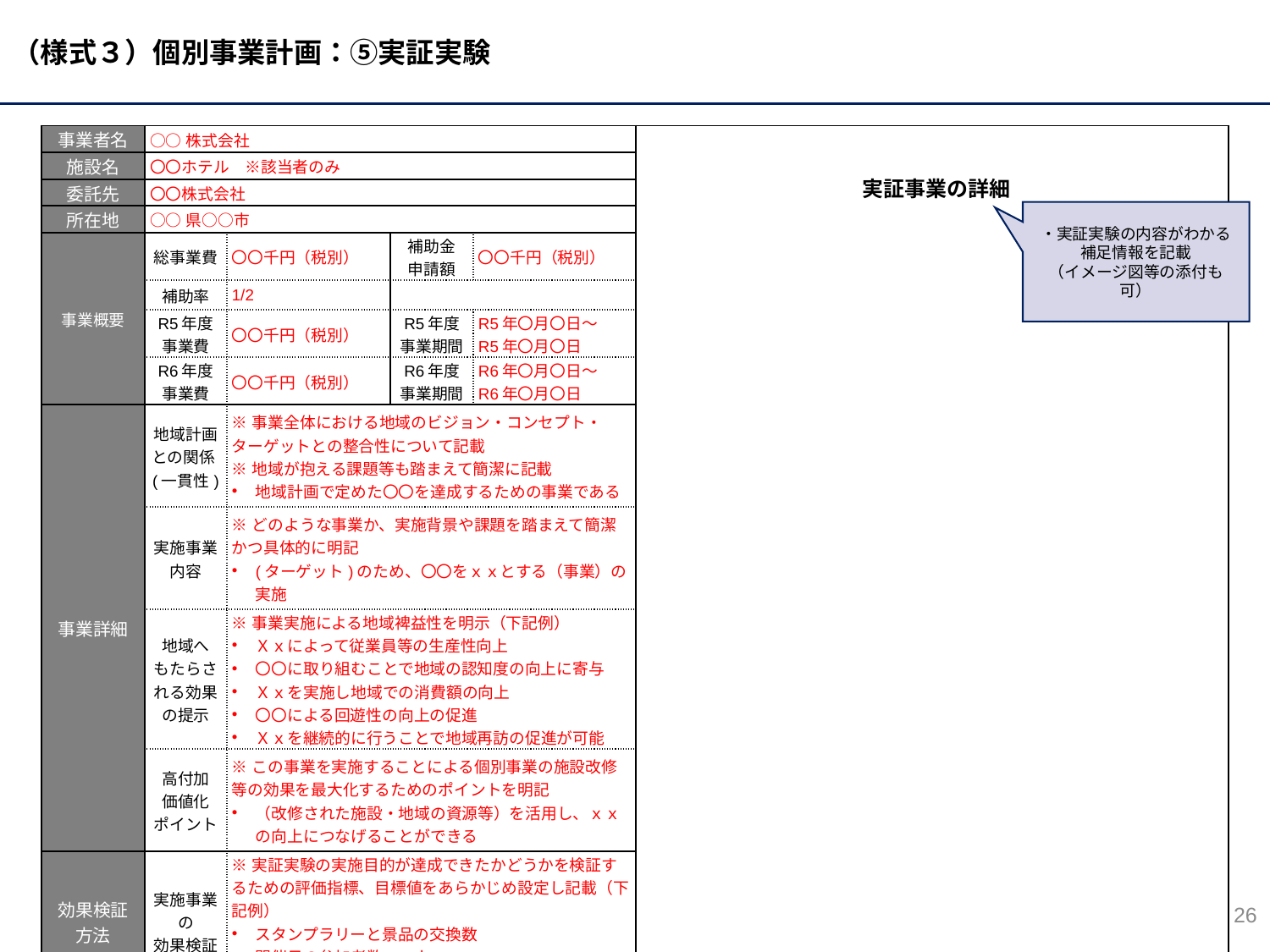

| 事業者名 | ○○株式会社 |  |  |  |  |
| --- | --- | --- | --- | --- | --- |
| 施設名 | 〇〇ホテル　※該当者のみ |  |  |  |  |
| 委託先 | 〇〇株式会社 |  |  |  |  |
| 所在地 | ○○県○○市 |  |  |  |  |
| 事業概要 | 総事業費 | 〇〇千円（税別） | 補助金 申請額 | 〇〇千円（税別） |  |
|  | 補助率 | 1/2 |  |  |  |
|  | R5年度 事業費 | 〇〇千円（税別） | R5年度 事業期間 | R5年〇月〇日～ R5年〇月〇日 |  |
|  | R6年度 事業費 | 〇〇千円（税別） | R6年度 事業期間 | R6年〇月〇日～ R6年〇月〇日 |  |
| 事業詳細 | 地域計画との関係(一貫性) | ※事業全体における地域のビジョン・コンセプト・ターゲットとの整合性について記載 ※地域が抱える課題等も踏まえて簡潔に記載 地域計画で定めた〇〇を達成するための事業である |  |  |  |
|  | 実施事業内容 | ※どのような事業か、実施背景や課題を踏まえて簡潔かつ具体的に明記 (ターゲット)のため、〇〇をｘｘとする（事業）の実施 |  |  |  |
|  | 地域へ もたらされる効果の提示 | ※事業実施による地域裨益性を明示（下記例） Ｘｘによって従業員等の生産性向上 〇〇に取り組むことで地域の認知度の向上に寄与 Ｘｘを実施し地域での消費額の向上 〇〇による回遊性の向上の促進 Ｘｘを継続的に行うことで地域再訪の促進が可能 |  |  |  |
|  | 高付加 価値化 ポイント | ※この事業を実施することによる個別事業の施設改修等の効果を最大化するためのポイントを明記 （改修された施設・地域の資源等）を活用し、ｘｘの向上につなげることができる |  |  |  |
| 効果検証 方法 | 実施事業の 効果検証 | ※実証実験の実施目的が達成できたかどうかを検証するための評価指標、目標値をあらかじめ設定し記載（下記例） スタンプラリーと景品の交換数 開催日の参加者数ｘｘ人 満足度ｘｘ％向上 |  |  |  |
実証事業の詳細
・実証実験の内容がわかる補足情報を記載
（イメージ図等の添付も可）
26